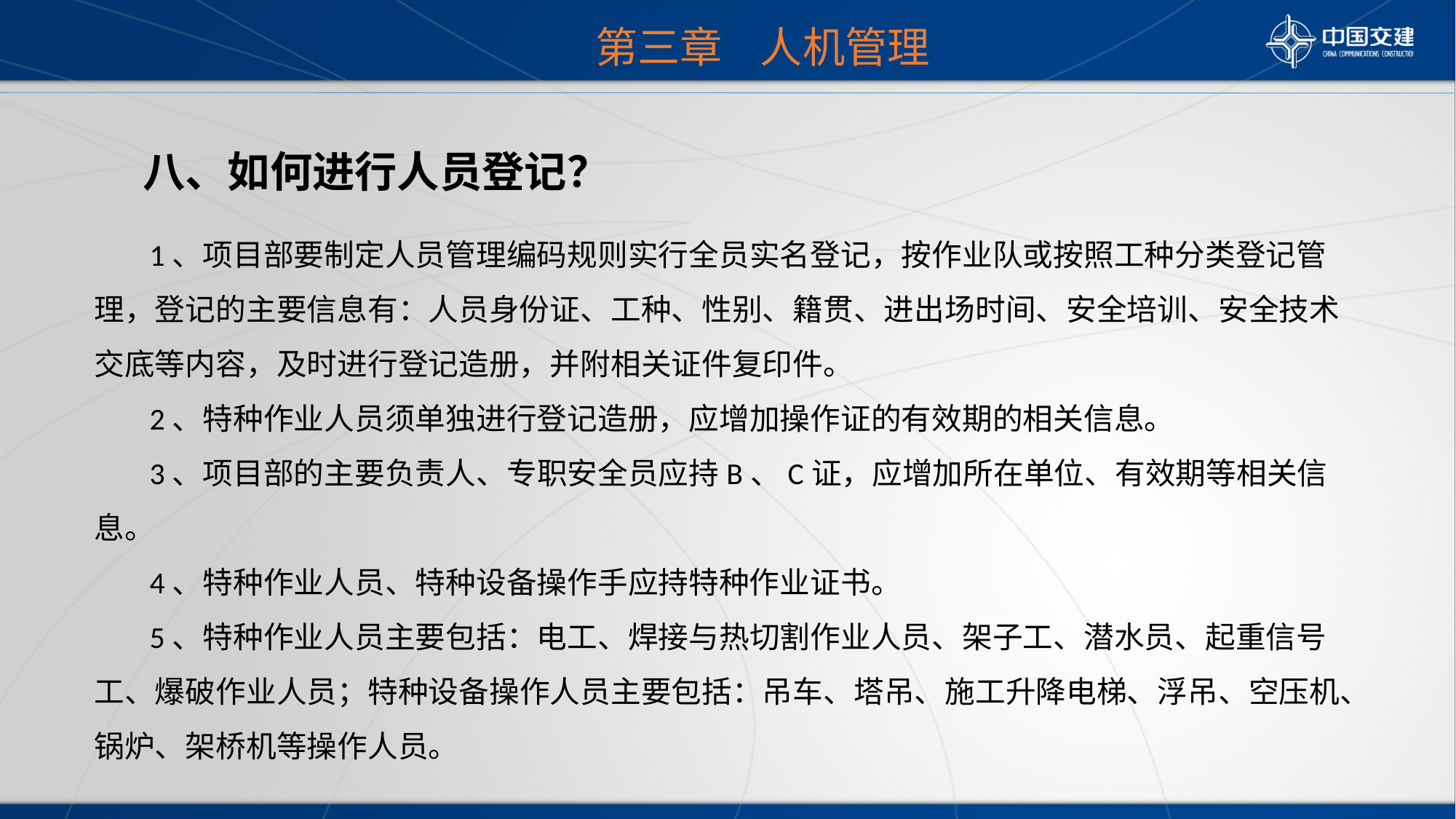

第三章    人机管理
    八、如何进行人员登记？
        1、项目部要制定人员管理编码规则实行全员实名登记，按作业队或按照工种分类登记管理，登记的主要信息有：人员身份证、工种、性别、籍贯、进出场时间、安全培训、安全技术交底等内容，及时进行登记造册，并附相关证件复印件。
        2、特种作业人员须单独进行登记造册，应增加操作证的有效期的相关信息。
        3、项目部的主要负责人、专职安全员应持B、C证，应增加所在单位、有效期等相关信息。
        4、特种作业人员、特种设备操作手应持特种作业证书。
        5、特种作业人员主要包括：电工、焊接与热切割作业人员、架子工、潜水员、起重信号工、爆破作业人员；特种设备操作人员主要包括：吊车、塔吊、施工升降电梯、浮吊、空压机、锅炉、架桥机等操作人员。